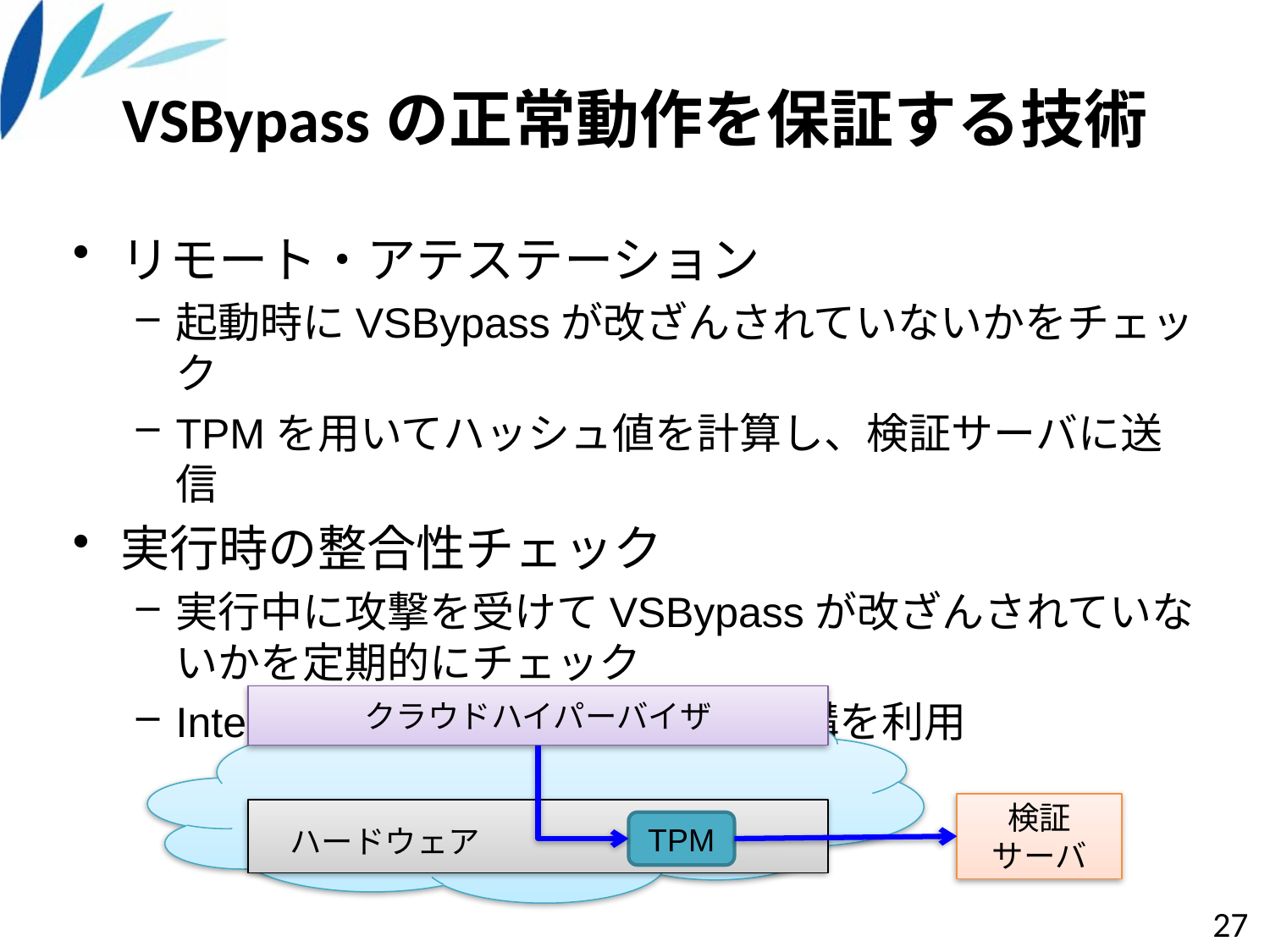

# VSBypassの正常動作を保証する技術
リモート・アテステーション
起動時にVSBypassが改ざんされていないかをチェック
TPMを用いてハッシュ値を計算し、検証サーバに送信
実行時の整合性チェック
実行中に攻撃を受けてVSBypassが改ざんされていないかを定期的にチェック
Intel TXTやSMMなどのCPU機構を利用

クラウドハイパーバイザ

検証
サーバ

TPM
ハードウェア
27